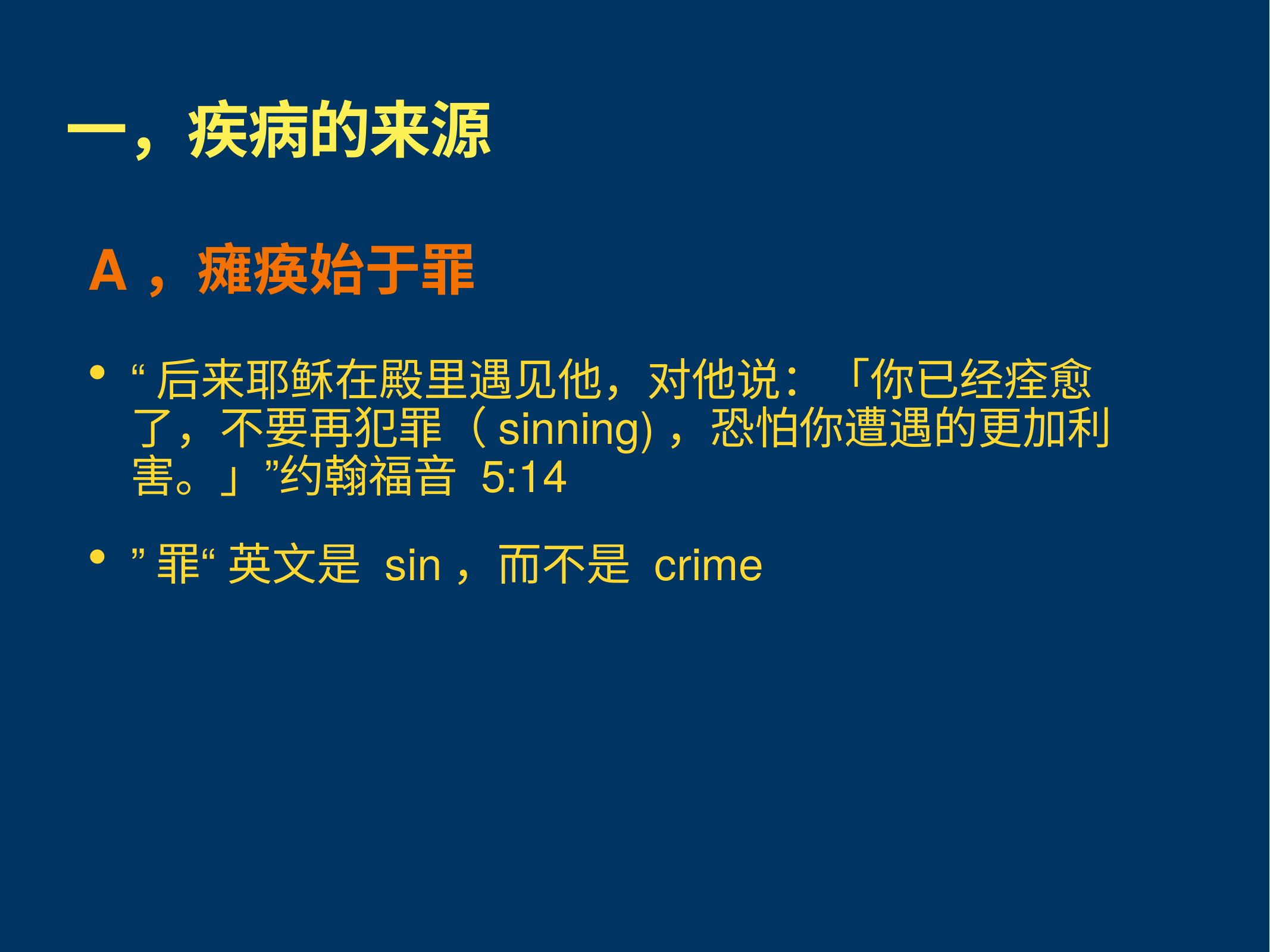

# 一，疾病的来源
 A，瘫痪始于罪
“后来耶稣在殿里遇见他，对他说：「你已经痊愈了，不要再犯罪（sinning)，恐怕你遭遇的更加利害。」”约翰福音 5:14
”罪“ 英文是 sin，而不是 crime